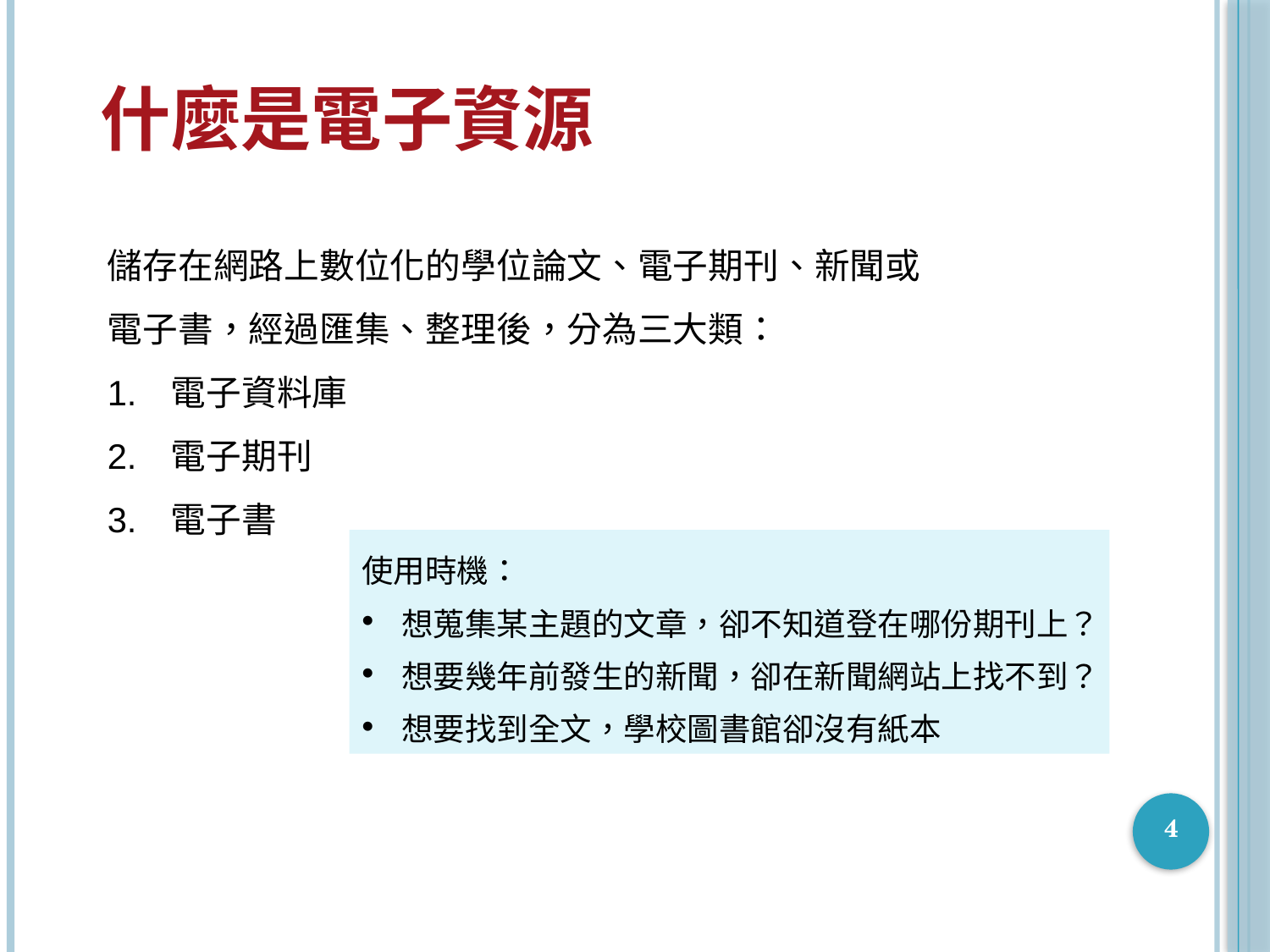

什麼是電子資源
儲存在網路上數位化的學位論文、電子期刊、新聞或電子書，經過匯集、整理後，分為三大類：
電子資料庫
電子期刊
電子書

使用時機：
想蒐集某主題的文章，卻不知道登在哪份期刊上？
想要幾年前發生的新聞，卻在新聞網站上找不到？
想要找到全文，學校圖書館卻沒有紙本
4